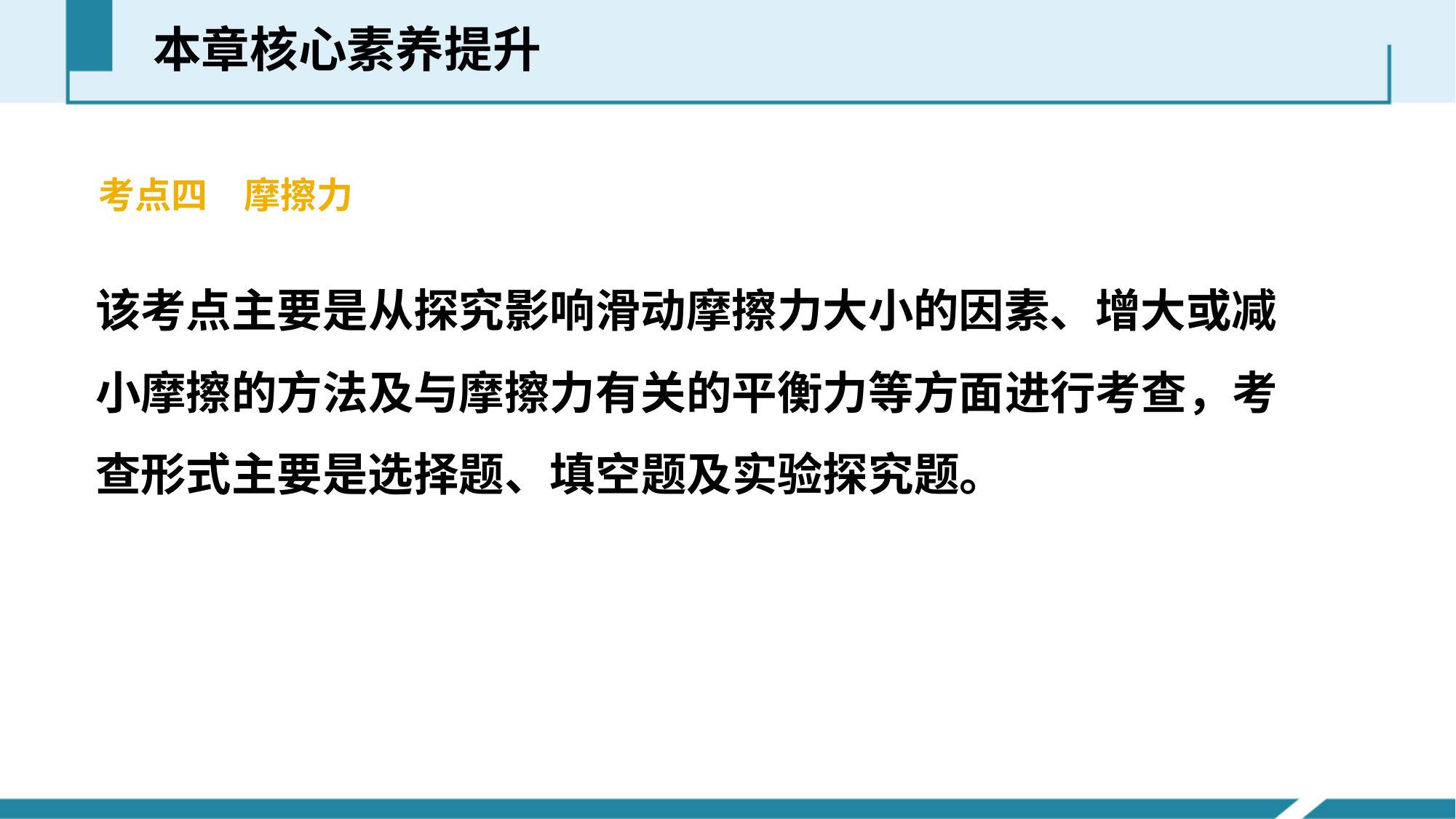

本章核心素养提升
考点四　摩擦力
该考点主要是从探究影响滑动摩擦力大小的因素、增大或减小摩擦的方法及与摩擦力有关的平衡力等方面进行考查，考查形式主要是选择题、填空题及实验探究题。